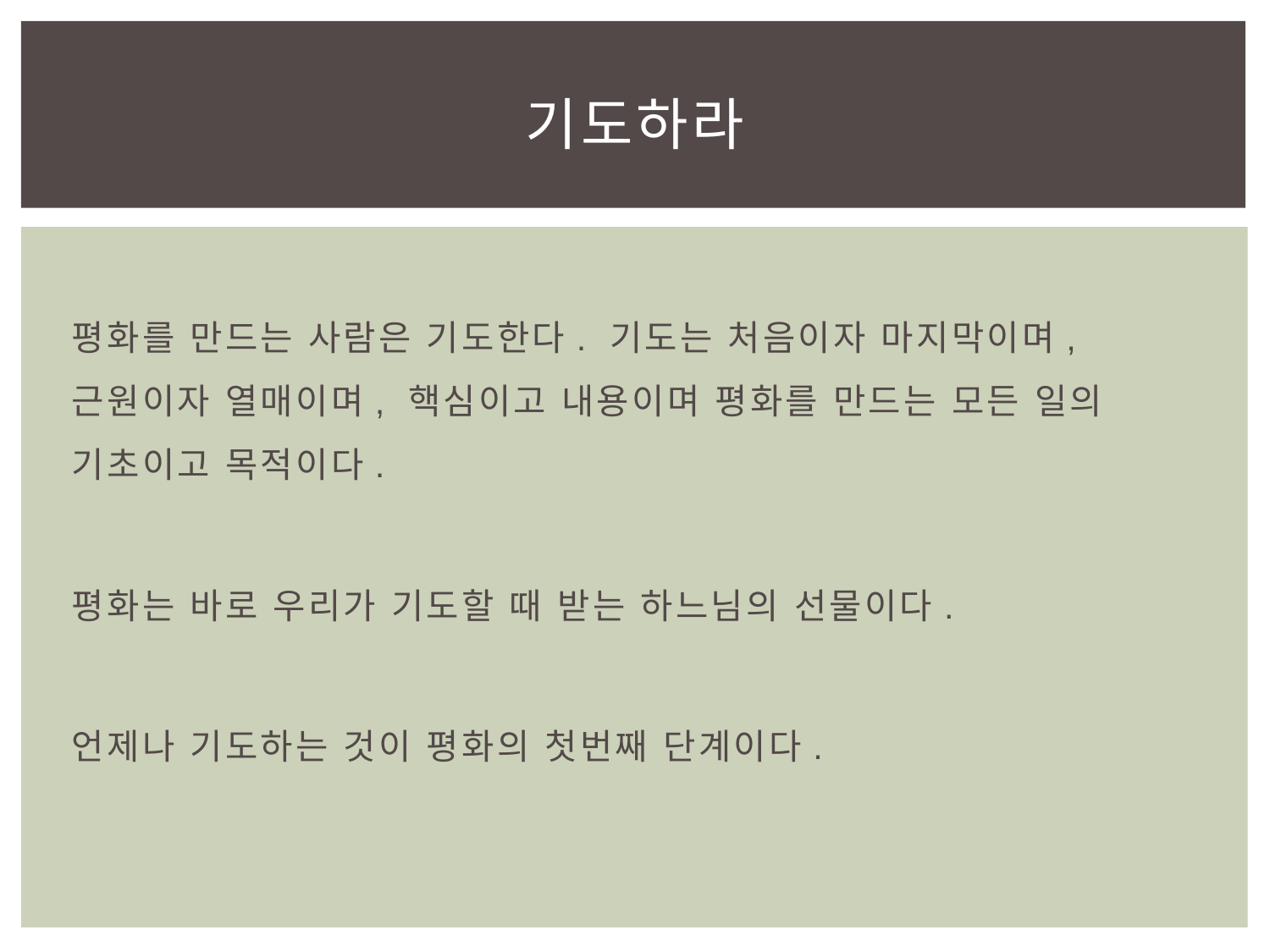

# 기도하라

평화를 만드는 사람은 기도한다. 기도는 처음이자 마지막이며, 근원이자 열매이며, 핵심이고 내용이며 평화를 만드는 모든 일의 기초이고 목적이다.

평화는 바로 우리가 기도할 때 받는 하느님의 선물이다.

언제나 기도하는 것이 평화의 첫번째 단계이다.